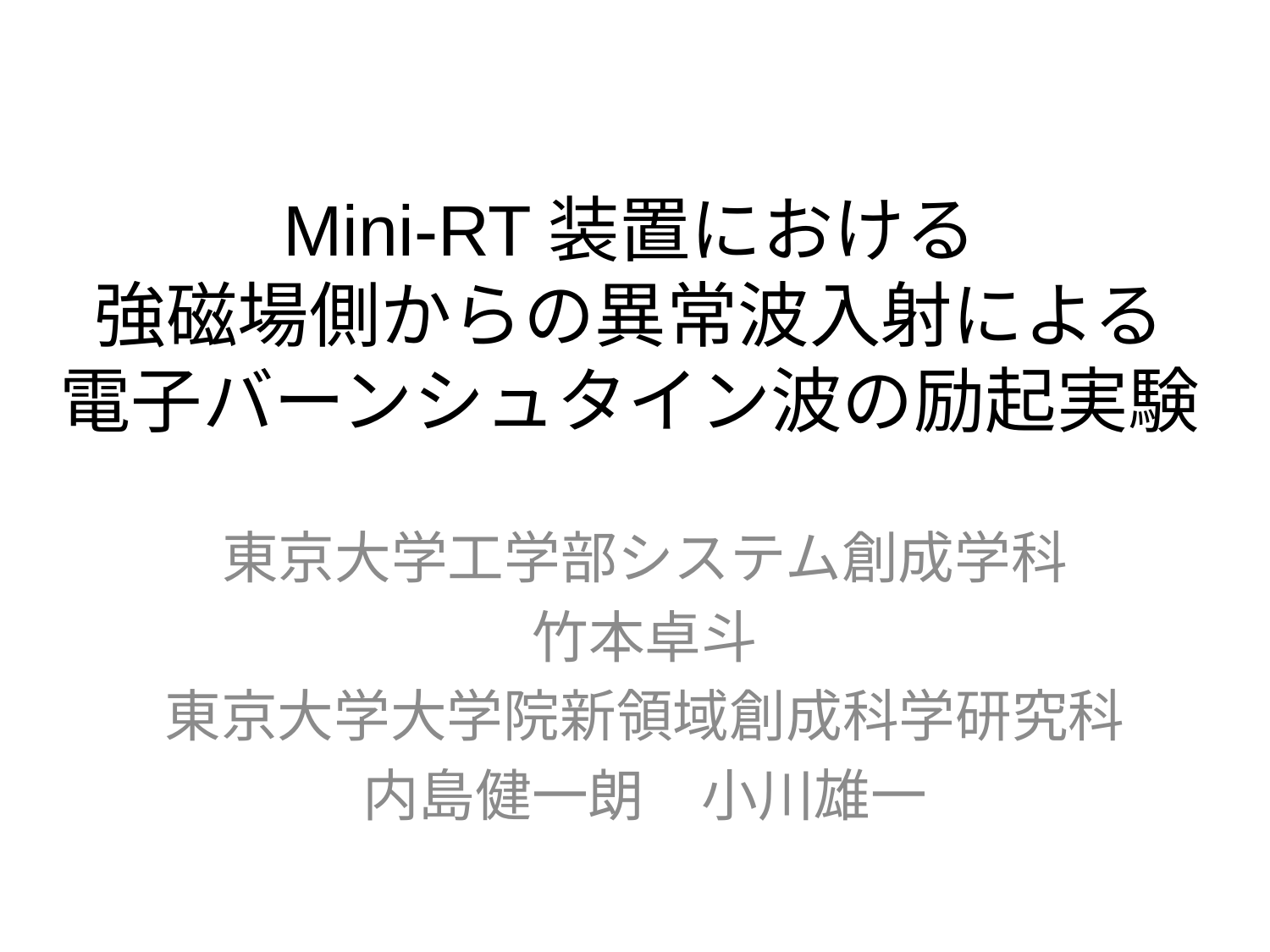

# Mini-RT装置における 強磁場側からの異常波入射による 電子バーンシュタイン波の励起実験
東京大学工学部システム創成学科
竹本卓斗
東京大学大学院新領域創成科学研究科
内島健一朗　小川雄一